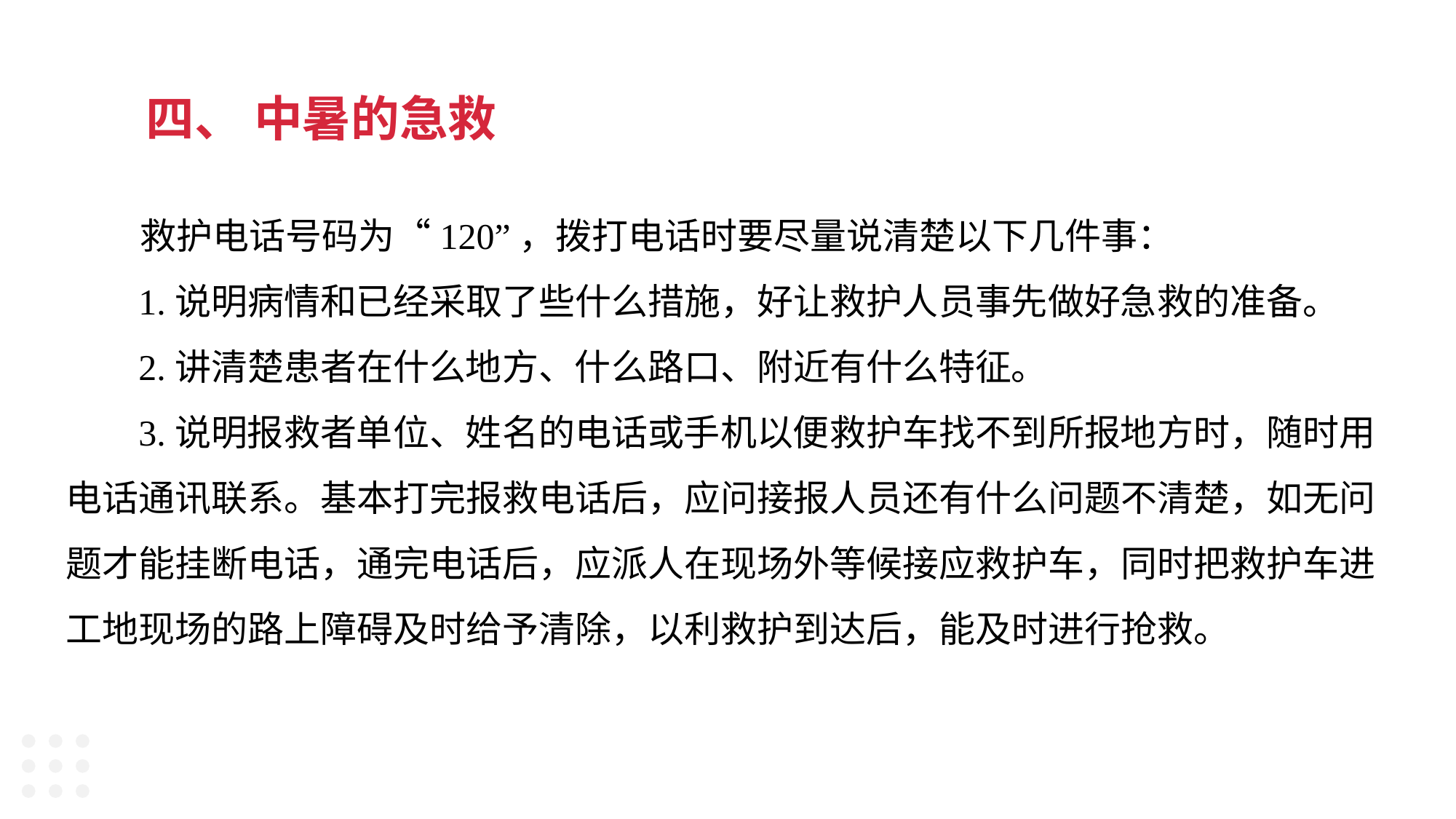

四、 中暑的急救
        救护电话号码为“120”，拨打电话时要尽量说清楚以下几件事：
        1.说明病情和已经采取了些什么措施，好让救护人员事先做好急救的准备。
        2.讲清楚患者在什么地方、什么路口、附近有什么特征。
        3.说明报救者单位、姓名的电话或手机以便救护车找不到所报地方时，随时用电话通讯联系。基本打完报救电话后，应问接报人员还有什么问题不清楚，如无问题才能挂断电话，通完电话后，应派人在现场外等候接应救护车，同时把救护车进工地现场的路上障碍及时给予清除，以利救护到达后，能及时进行抢救。